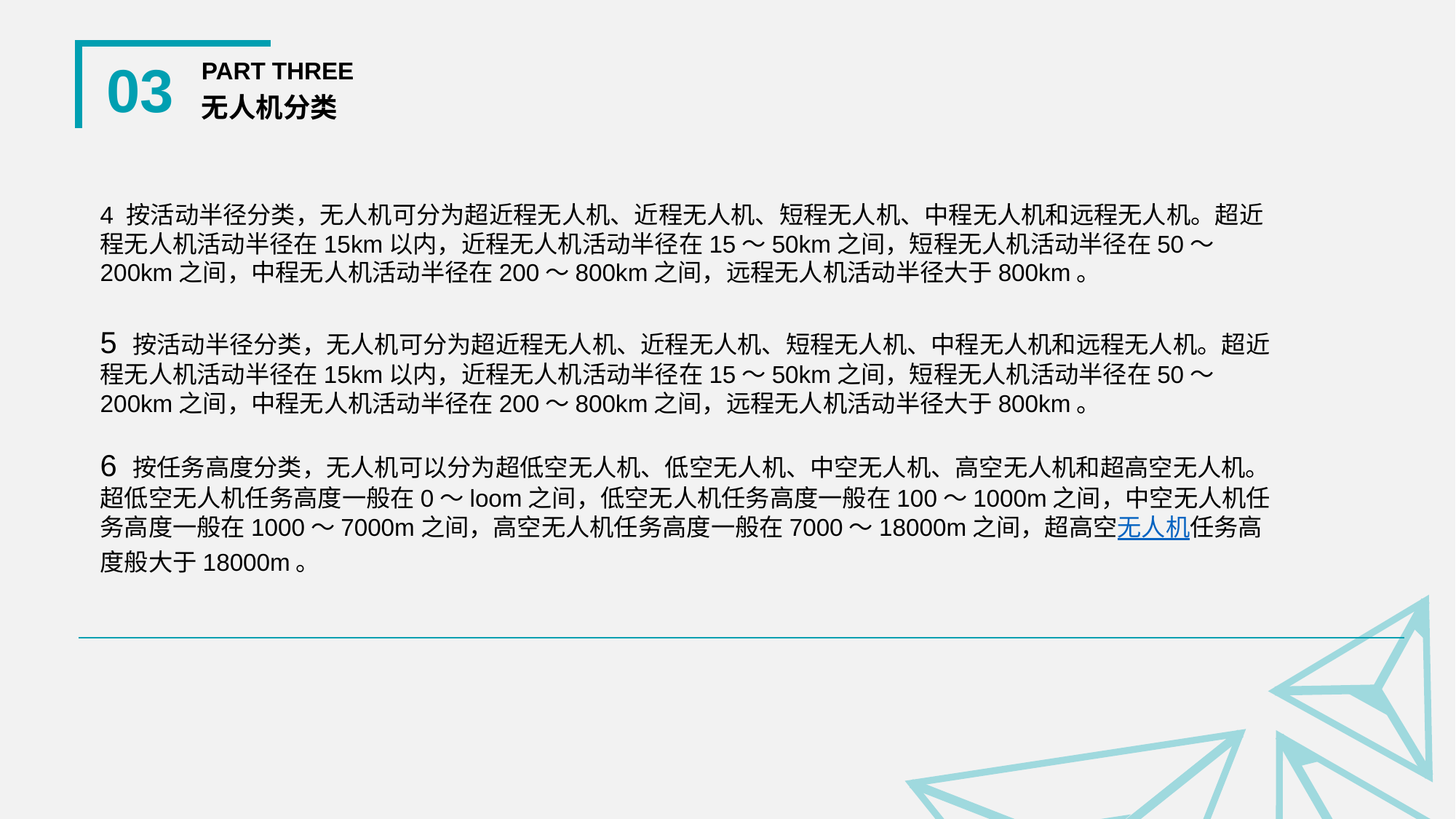

03
PART THREE
无人机分类
4 按活动半径分类，无人机可分为超近程无人机、近程无人机、短程无人机、中程无人机和远程无人机。超近程无人机活动半径在15km以内，近程无人机活动半径在15～50km之间，短程无人机活动半径在50～200km之间，中程无人机活动半径在200～800km之间，远程无人机活动半径大于800km。

5 按活动半径分类，无人机可分为超近程无人机、近程无人机、短程无人机、中程无人机和远程无人机。超近程无人机活动半径在15km以内，近程无人机活动半径在15～50km之间，短程无人机活动半径在50～200km之间，中程无人机活动半径在200～800km之间，远程无人机活动半径大于800km。

6 按任务高度分类，无人机可以分为超低空无人机、低空无人机、中空无人机、高空无人机和超高空无人机。超低空无人机任务高度一般在0～loom之间，低空无人机任务高度一般在100～1000m之间，中空无人机任务高度一般在1000～7000m之间，高空无人机任务高度一般在7000～18000m之间，超高空无人机任务高度般大于18000m。